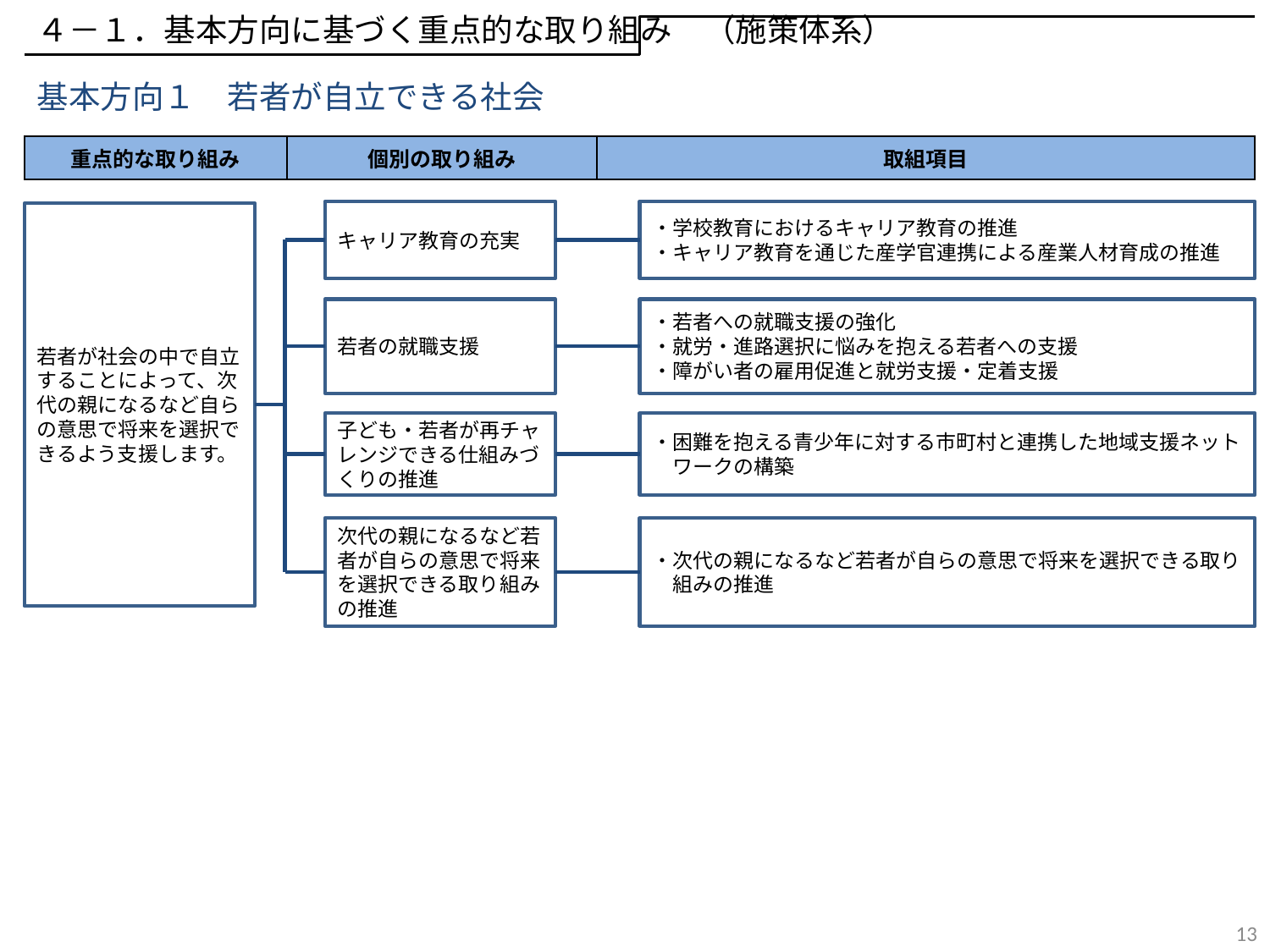

４－１．基本方向に基づく重点的な取り組み　（施策体系）
基本方向１　若者が自立できる社会
| 重点的な取り組み | 個別の取り組み | 取組項目 |
| --- | --- | --- |
キャリア教育の充実
・学校教育におけるキャリア教育の推進
・キャリア教育を通じた産学官連携による産業人材育成の推進
若者が社会の中で自立することによって、次代の親になるなど自らの意思で将来を選択できるよう支援します。
・若者への就職支援の強化
・就労・進路選択に悩みを抱える若者への支援
・障がい者の雇用促進と就労支援・定着支援
若者の就職支援
子ども・若者が再チャレンジできる仕組みづくりの推進
・困難を抱える青少年に対する市町村と連携した地域支援ネット
　ワークの構築
次代の親になるなど若者が自らの意思で将来を選択できる取り組みの推進
・次代の親になるなど若者が自らの意思で将来を選択できる取り
　組みの推進
13